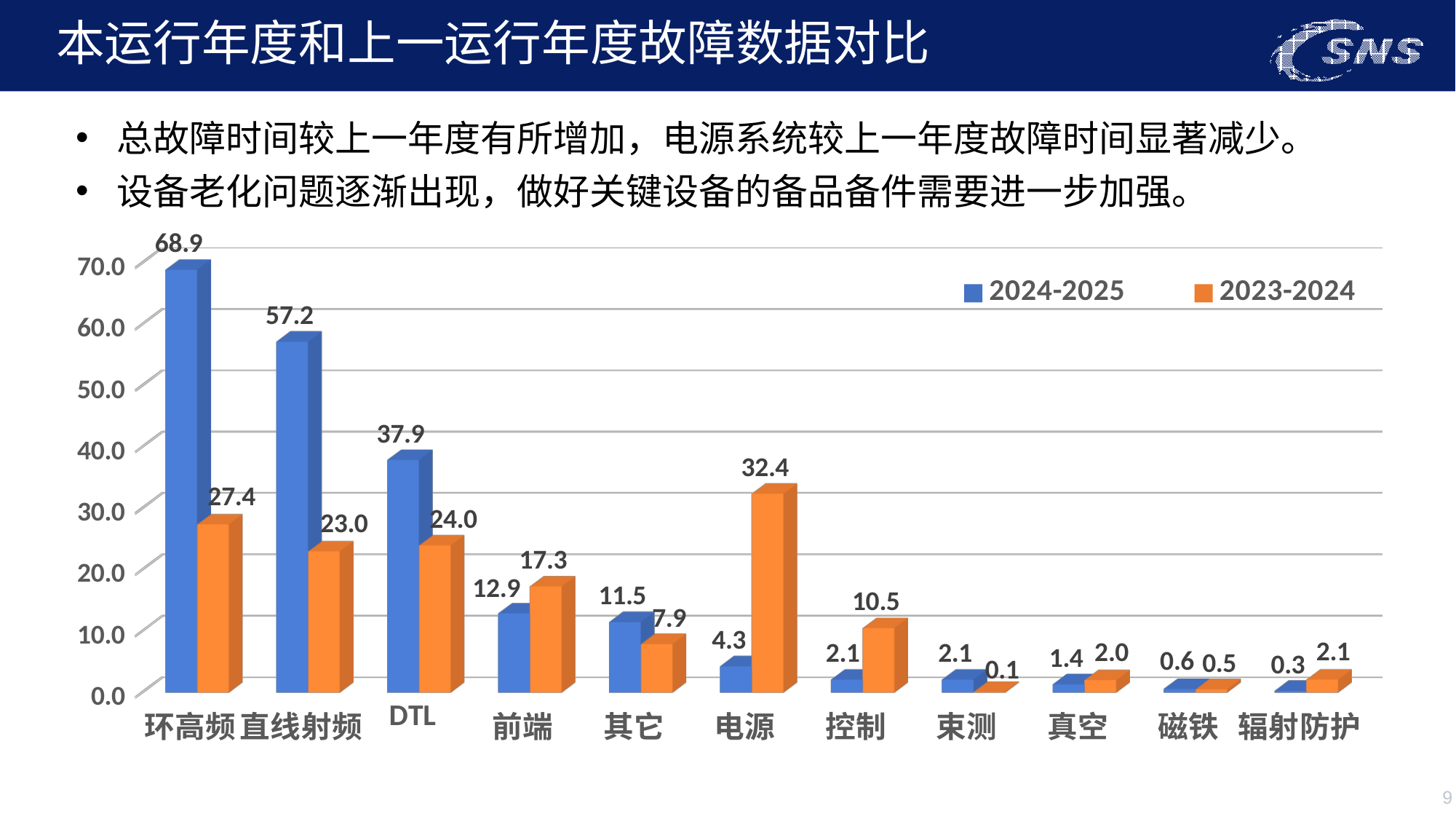

# 本运行年度和上一运行年度故障数据对比
总故障时间较上一年度有所增加，电源系统较上一年度故障时间显著减少。
设备老化问题逐渐出现，做好关键设备的备品备件需要进一步加强。

[unsupported chart]